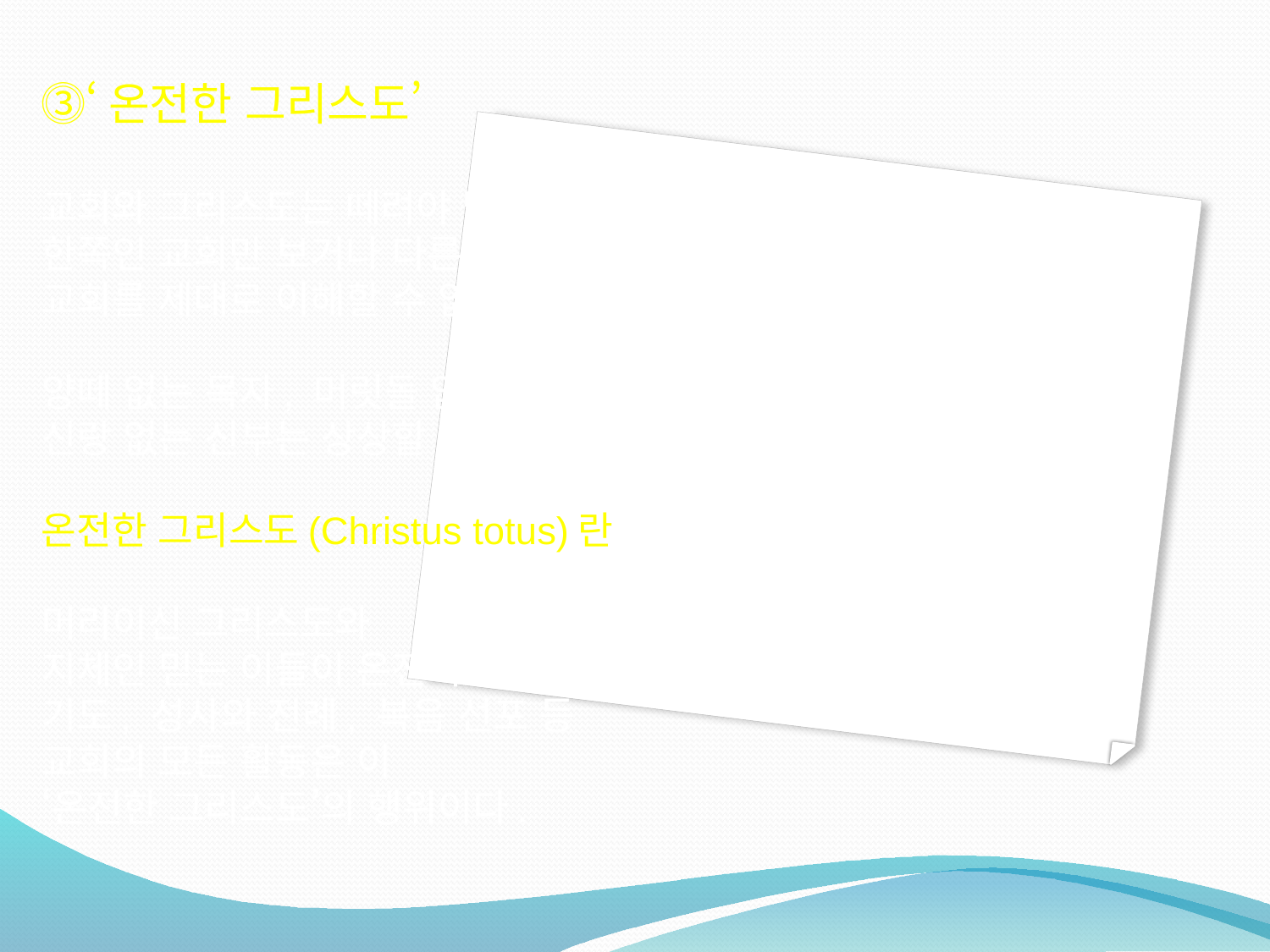

# ⓷‘온전한 그리스도’ 교회와 그리스도는 떼려야 뗄 수 없는 관계에 있다 한쪽인 교회만 보거나 다른 한쪽인 그리스도만 보아서는 교회를 제대로 이해할 수 없다. 양떼 없는 목자, 머릿돌 없는 집, 신랑 없는 신부는 상상할 수 없다. 온전한 그리스도(Christus totus)란 머리이신 그리스도와 지체인 믿는 이들이 온전히 한 몸이 된 것을 말하며 기도, 성사와 전례, 복음 선포 등 교회의 모든 활동은 이 ‘온전한 그리스도’의 행위이다.